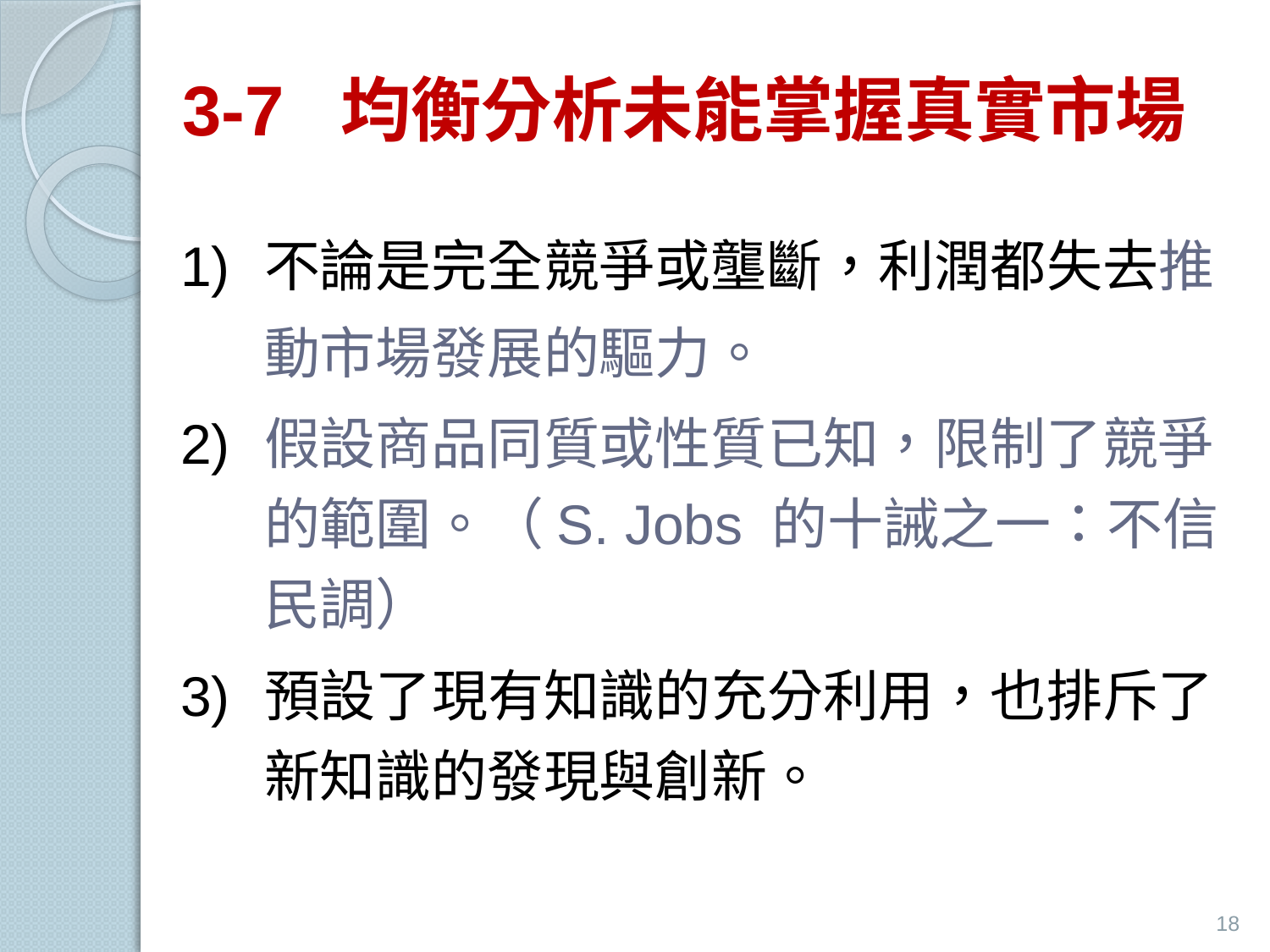

# 3-7  均衡分析未能掌握真實市場
不論是完全競爭或壟斷，利潤都失去推動市場發展的驅力。
假設商品同質或性質已知，限制了競爭的範圍。（S. Jobs 的十誡之一：不信民調）
預設了現有知識的充分利用，也排斥了新知識的發現與創新。
18